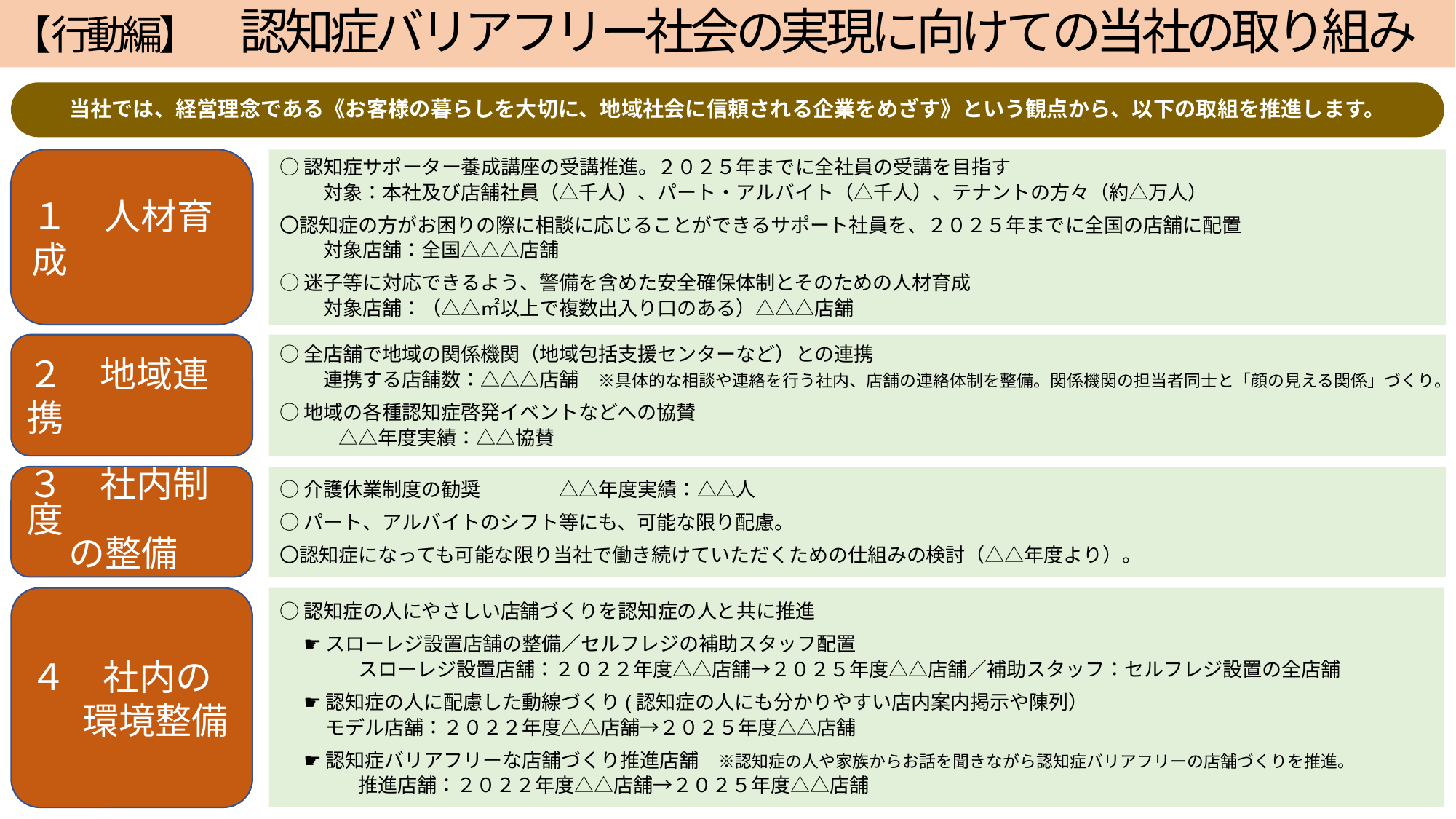

# 【行動編】　 認知症バリアフリー社会の実現に向けての当社の取り組み
当社では、経営理念である《お客様の暮らしを大切に、地域社会に信頼される企業をめざす》という観点から、以下の取組を推進します。
１　人材育成
○認知症サポーター養成講座の受講推進。２０２５年までに全社員の受講を目指す

　　 対象：本社及び店舗社員（△千人）、パート・アルバイト（△千人）、テナントの方々（約△万人）

〇認知症の方がお困りの際に相談に応じることができるサポート社員を、２０２５年までに全国の店舗に配置

　　 対象店舗：全国△△△店舗

○迷子等に対応できるよう、警備を含めた安全確保体制とそのための人材育成

　　 対象店舗：（△△㎡以上で複数出入り口のある）△△△店舗
２　地域連携
○全店舗で地域の関係機関（地域包括支援センターなど）との連携

　 　連携する店舗数：△△△店舗　※具体的な相談や連絡を行う社内、店舗の連絡体制を整備。関係機関の担当者同士と「顔の見える関係」づくり。

○地域の各種認知症啓発イベントなどへの協賛

　　　△△年度実績：△△協賛
３　社内制度
    の整備
○介護休業制度の勧奨　　　　△△年度実績：△△人

○パート、アルバイトのシフト等にも、可能な限り配慮。

〇認知症になっても可能な限り当社で働き続けていただくための仕組みの検討（△△年度より）。
４　社内の
　  環境整備
○認知症の人にやさしい店舗づくりを認知症の人と共に推進

　 ☛ スローレジ設置店舗の整備／セルフレジの補助スタッフ配置

　　　　スローレジ設置店舗：２０２２年度△△店舗→２０２５年度△△店舗／補助スタッフ：セルフレジ設置の全店舗

　 ☛ 認知症の人に配慮した動線づくり(認知症の人にも分かりやすい店内案内掲示や陳列）

　      モデル店舗：２０２２年度△△店舗→２０２５年度△△店舗

　 ☛ 認知症バリアフリーな店舗づくり推進店舗　※認知症の人や家族からお話を聞きながら認知症バリアフリーの店舗づくりを推進。

　　　　推進店舗：２０２２年度△△店舗→２０２５年度△△店舗